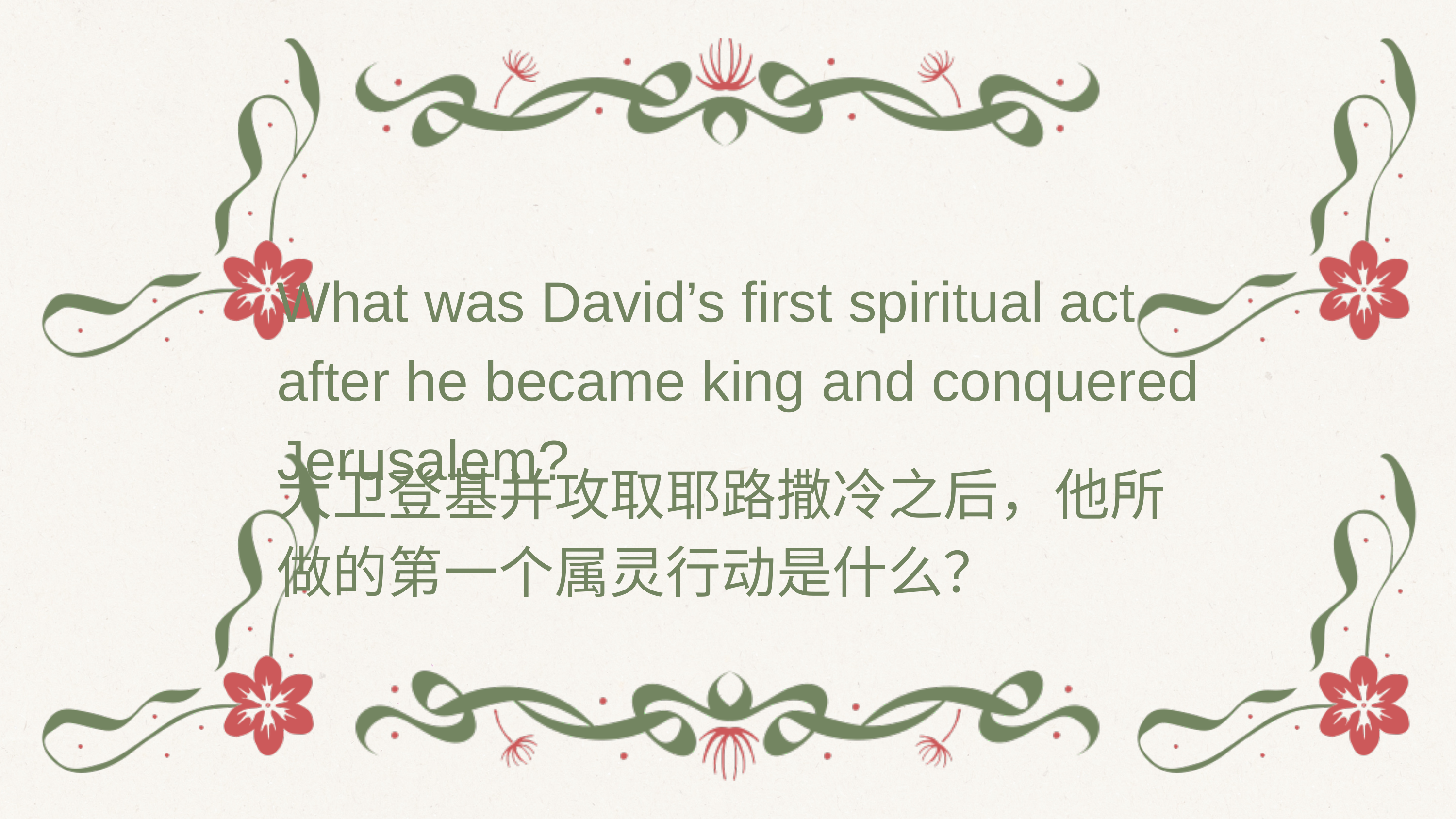

What was David’s first spiritual act after he became king and conquered Jerusalem?
大卫登基并攻取耶路撒冷之后，他所做的第一个属灵行动是什么？